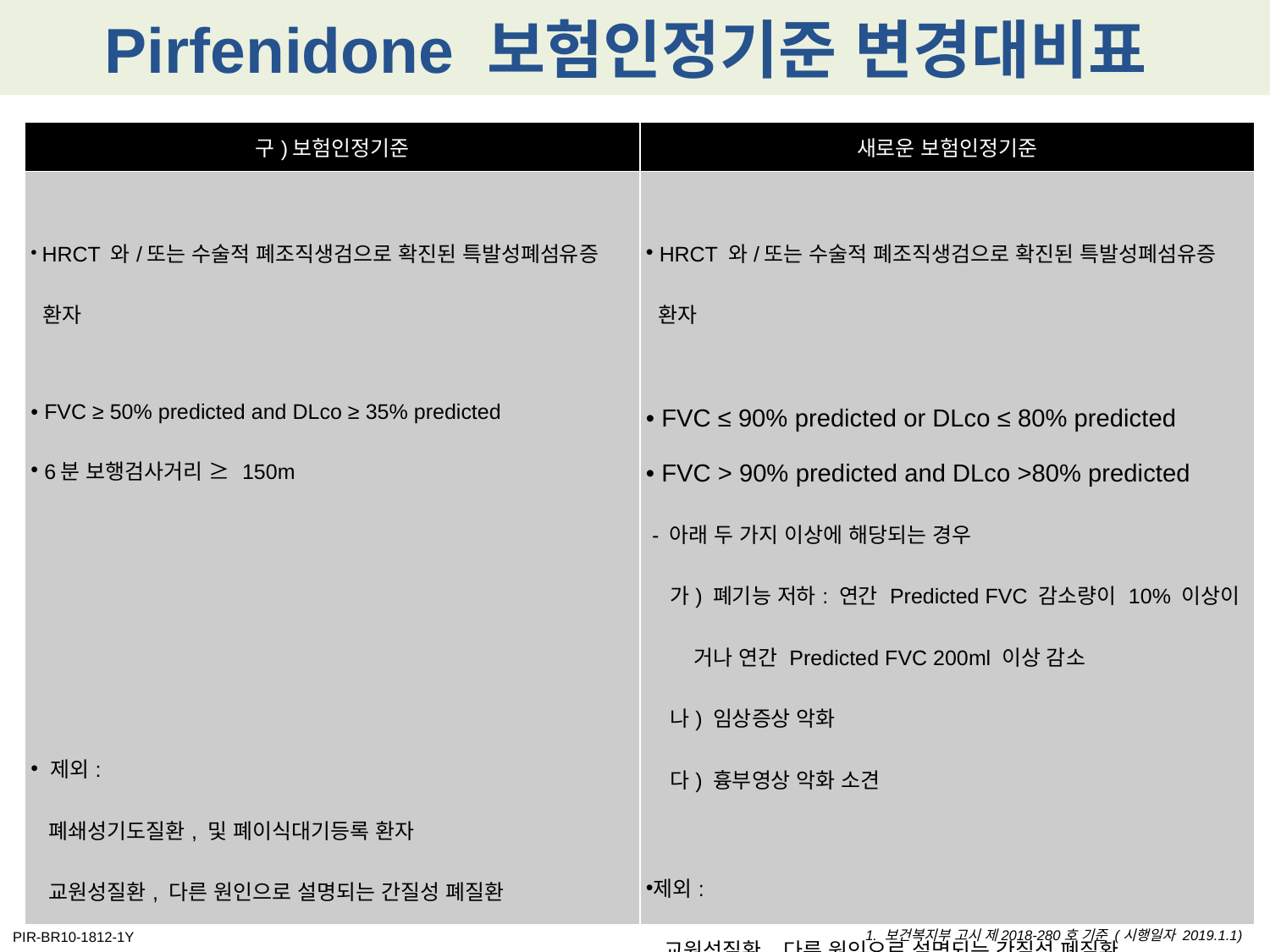

Pirfenidone 보험인정기준 변경대비표
| 구)보험인정기준 | 새로운 보험인정기준 |
| --- | --- |
| HRCT 와/또는 수술적 폐조직생검으로 확진된 특발성폐섬유증 환자 FVC ≥ 50% predicted and DLco ≥ 35% predicted 6분 보행검사거리 ≥ 150m 제외: 폐쇄성기도질환, 및 폐이식대기등록 환자 교원성질환, 다른 원인으로 설명되는 간질성 폐질환 | HRCT 와/또는 수술적 폐조직생검으로 확진된 특발성폐섬유증 환자 FVC ≤ 90% predicted or DLco ≤ 80% predicted FVC > 90% predicted and DLco >80% predicted - 아래 두 가지 이상에 해당되는 경우 가) 폐기능 저하: 연간 Predicted FVC 감소량이 10% 이상이 거나 연간 Predicted FVC 200ml 이상 감소 나) 임상증상 악화 다) 흉부영상 악화 소견  제외: 교원성질환, 다른 원인으로 설명되는 간질성 폐질환 |
1. 보건복지부 고시 제2018-280호 기준 (시행일자 2019.1.1)
PIR-BR10-1812-1Y